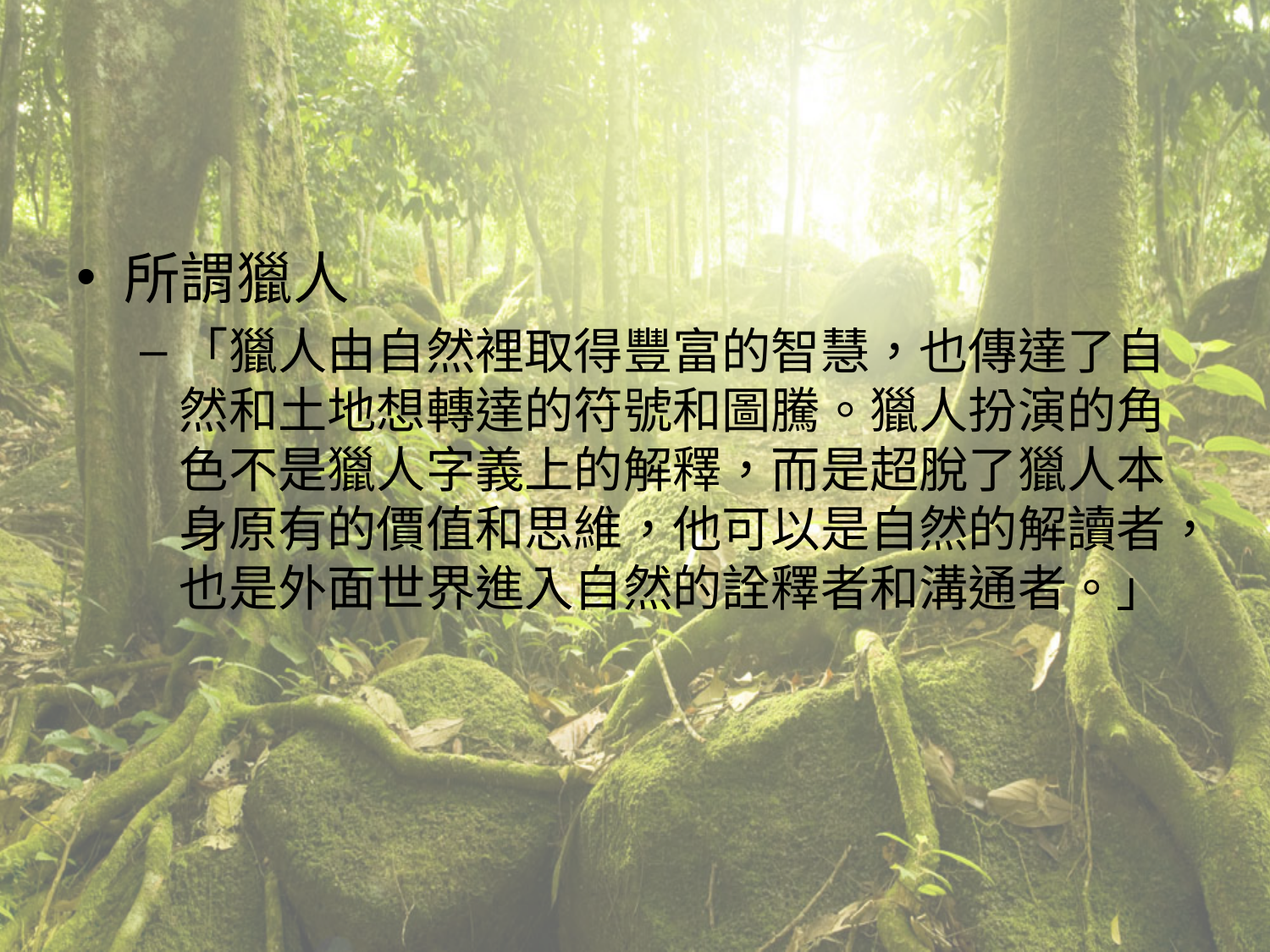

所謂獵人
「獵人由自然裡取得豐富的智慧，也傳達了自然和土地想轉達的符號和圖騰。獵人扮演的角色不是獵人字義上的解釋，而是超脫了獵人本身原有的價值和思維，他可以是自然的解讀者，也是外面世界進入自然的詮釋者和溝通者。」